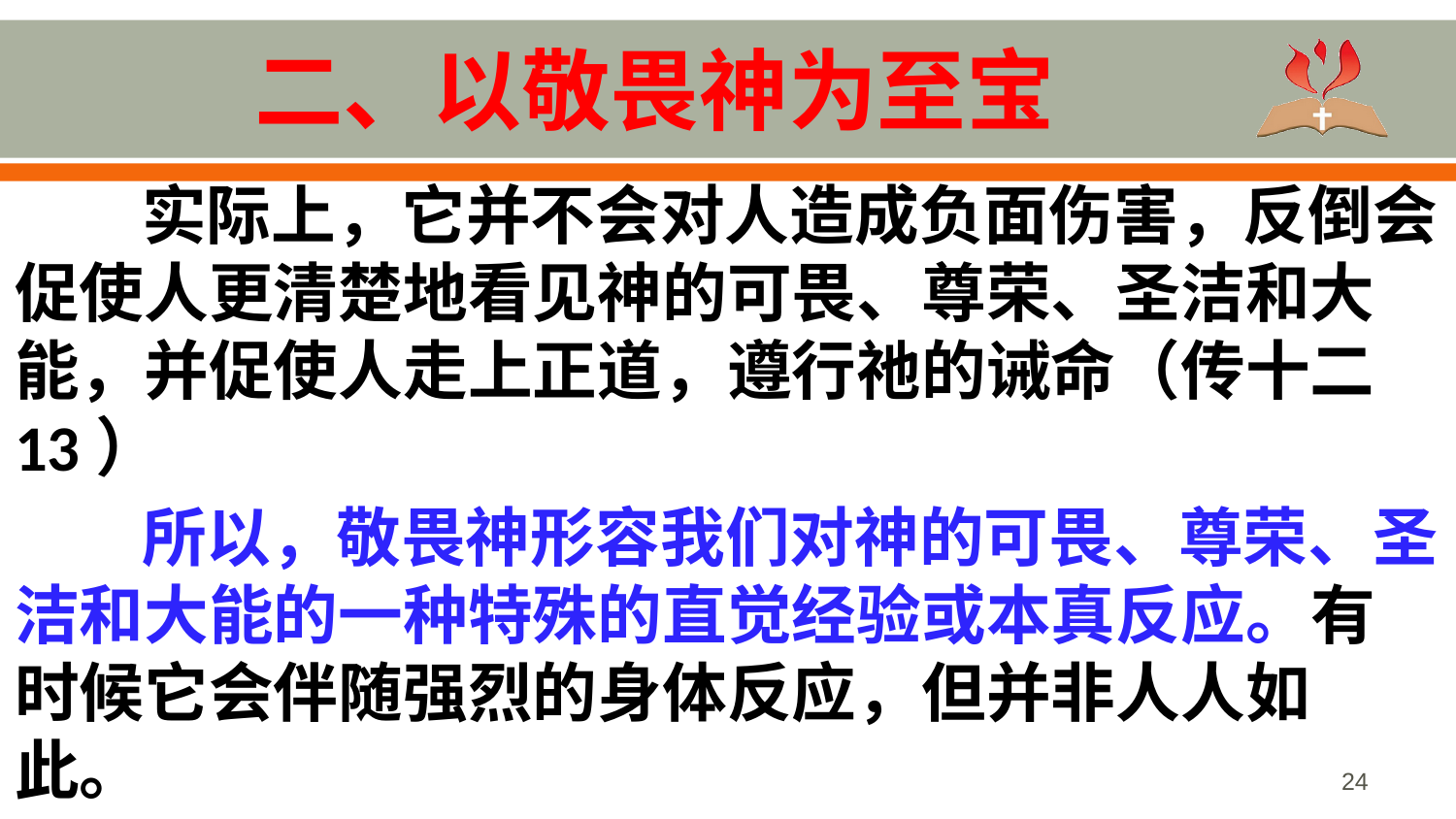

# 二、以敬畏神为至宝
实际上，它并不会对人造成负面伤害，反倒会促使人更清楚地看见神的可畏、尊荣、圣洁和大能，并促使人走上正道，遵行祂的诫命（传十二13）
所以，敬畏神形容我们对神的可畏、尊荣、圣洁和大能的一种特殊的直觉经验或本真反应。有时候它会伴随强烈的身体反应，但并非人人如此。
我们可以举两个圣经的例子来说明敬畏神究竟是怎么回事。

24